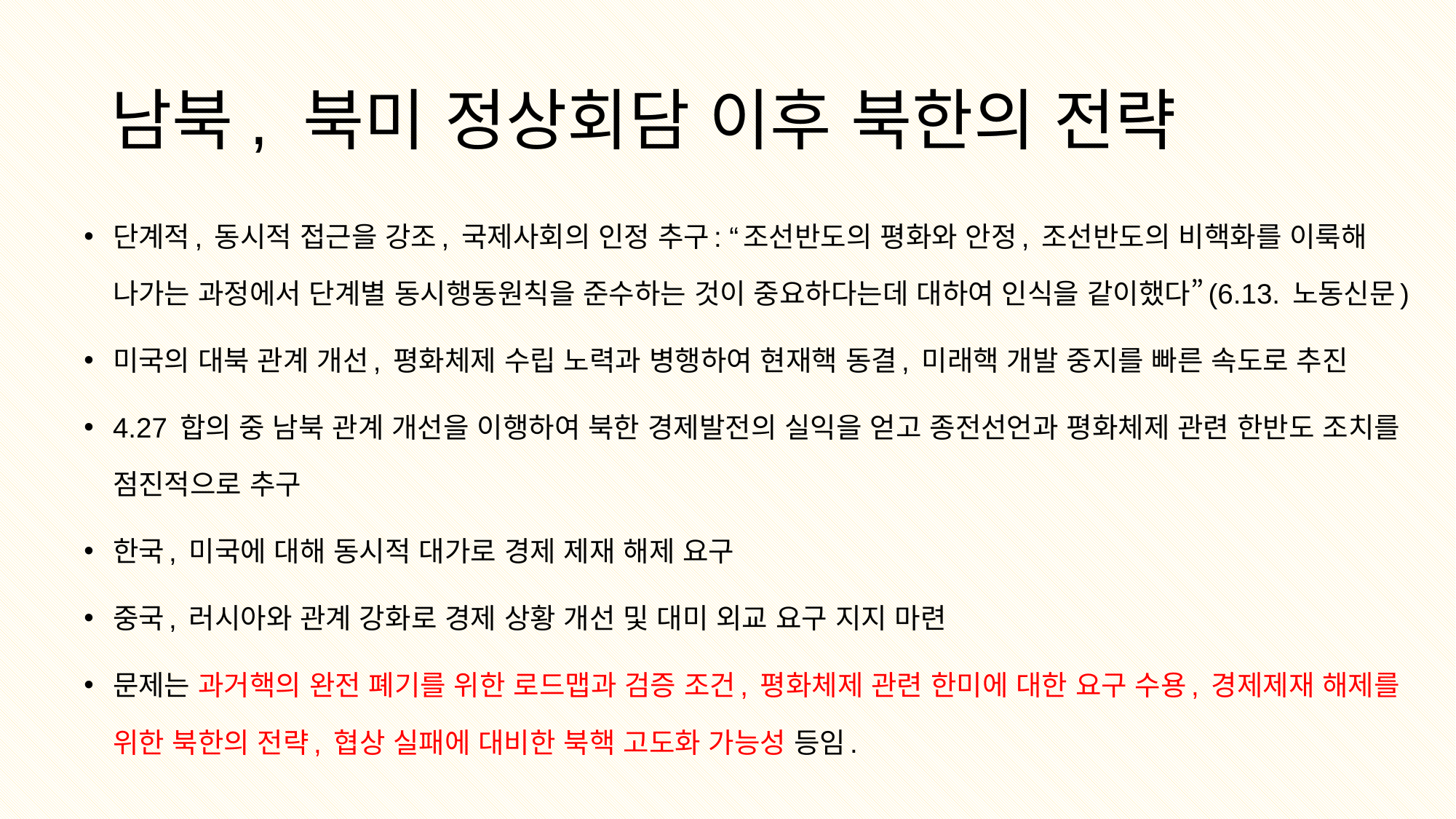

# 남북, 북미 정상회담 이후 북한의 전략
단계적, 동시적 접근을 강조, 국제사회의 인정 추구: “조선반도의 평화와 안정, 조선반도의 비핵화를 이룩해 나가는 과정에서 단계별 동시행동원칙을 준수하는 것이 중요하다는데 대하여 인식을 같이했다”(6.13. 노동신문)
미국의 대북 관계 개선, 평화체제 수립 노력과 병행하여 현재핵 동결, 미래핵 개발 중지를 빠른 속도로 추진
4.27 합의 중 남북 관계 개선을 이행하여 북한 경제발전의 실익을 얻고 종전선언과 평화체제 관련 한반도 조치를 점진적으로 추구
한국, 미국에 대해 동시적 대가로 경제 제재 해제 요구
중국, 러시아와 관계 강화로 경제 상황 개선 및 대미 외교 요구 지지 마련
문제는 과거핵의 완전 폐기를 위한 로드맵과 검증 조건, 평화체제 관련 한미에 대한 요구 수용, 경제제재 해제를 위한 북한의 전략, 협상 실패에 대비한 북핵 고도화 가능성 등임.